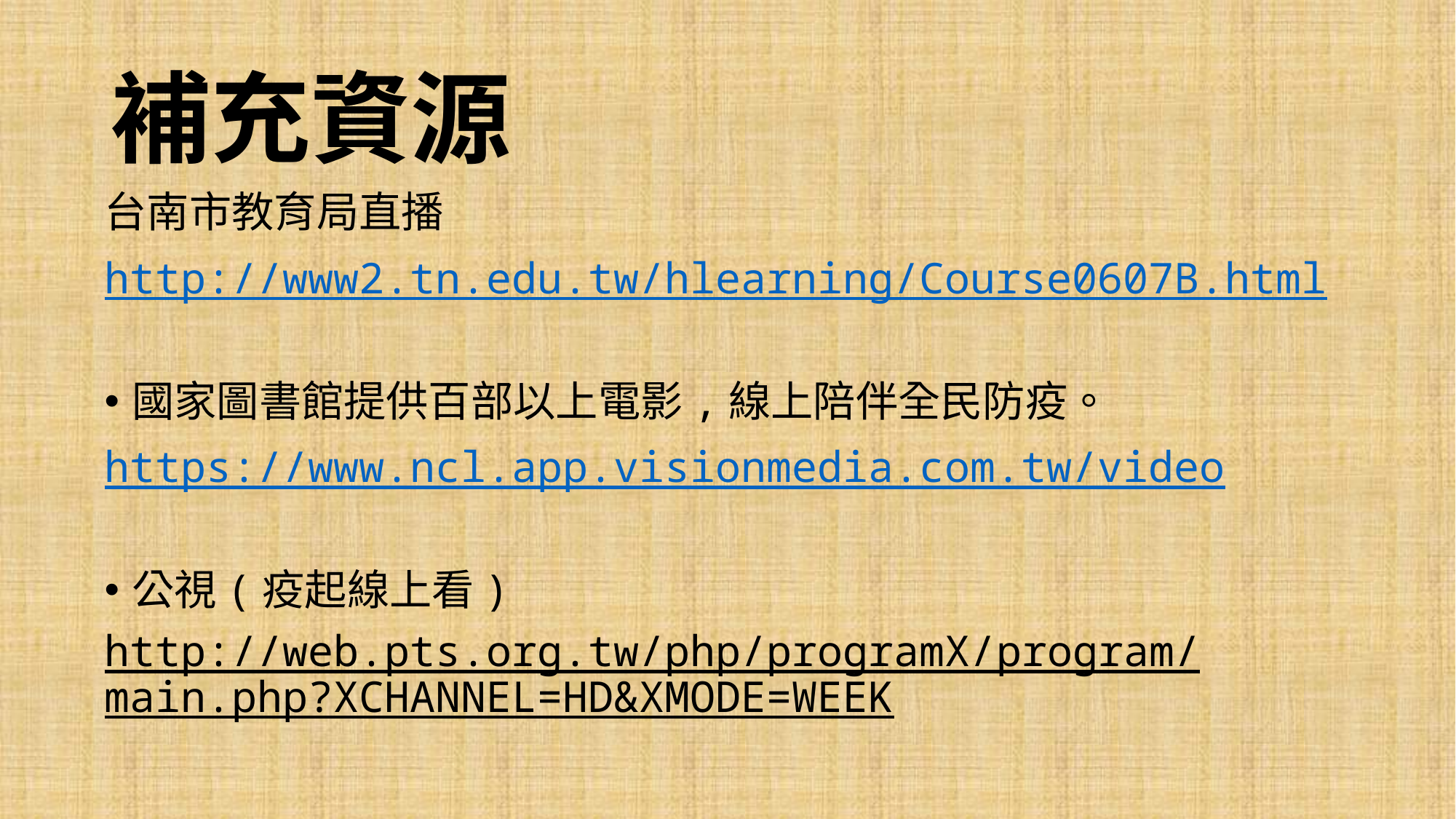

# 補充資源
台南市教育局直播
http://www2.tn.edu.tw/hlearning/Course0607B.html

國家圖書館提供百部以上電影,線上陪伴全民防疫。
https://www.ncl.app.visionmedia.com.tw/video

公視(疫起線上看)
http://web.pts.org.tw/php/programX/program/main.php?XCHANNEL=HD&XMODE=WEEK